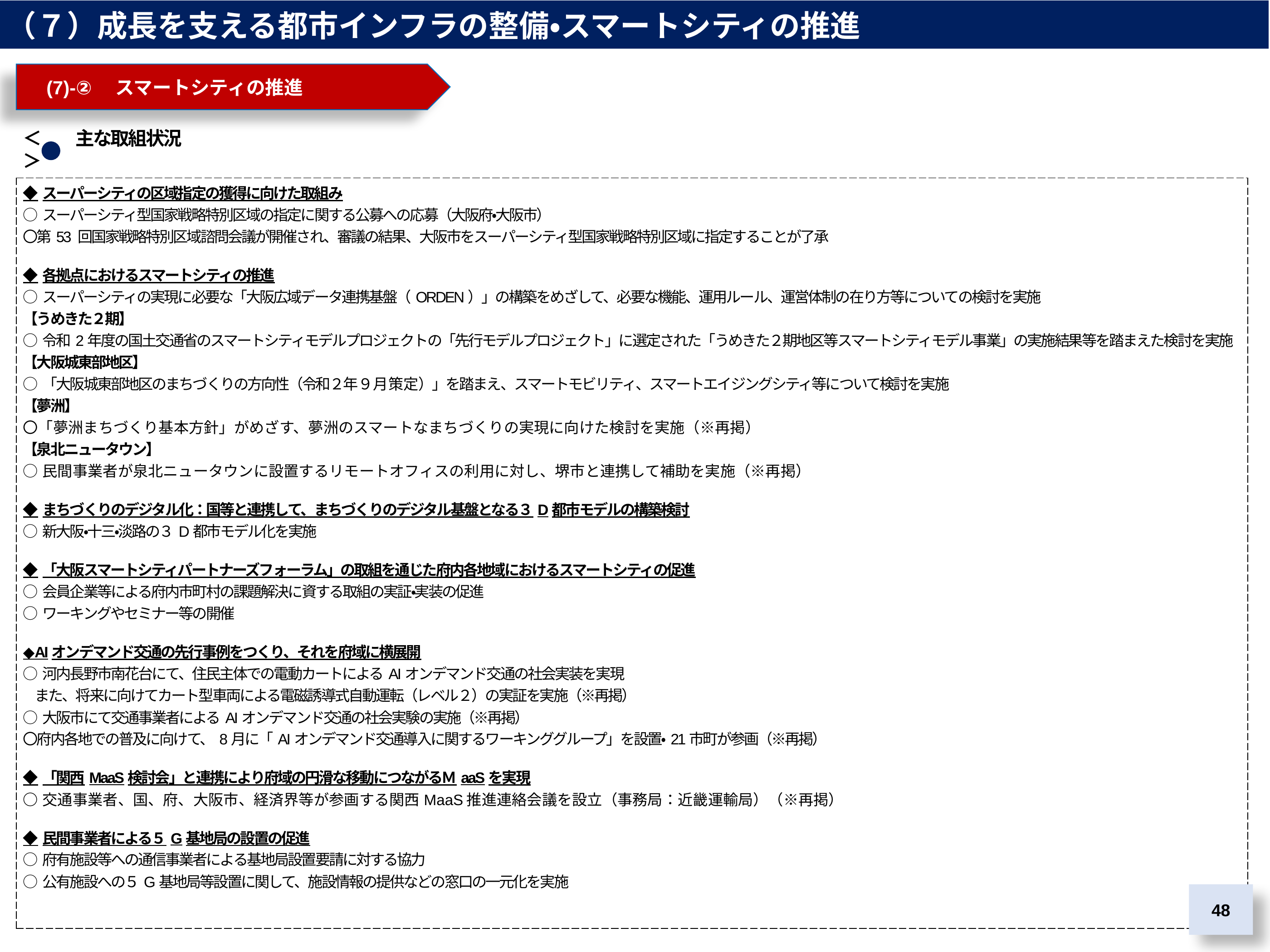

（７）成長を支える都市インフラの整備・スマートシティの推進
　(7)-②　スマートシティの推進
＜　　主な取組状況＞

| ◆スーパーシティの区域指定の獲得に向けた取組み ○スーパーシティ型国家戦略特別区域の指定に関する公募への応募（大阪府・大阪市） 〇第53 回国家戦略特別区域諮問会議が開催され、審議の結果、大阪市をスーパーシティ型国家戦略特別区域に指定することが了承 ◆各拠点におけるスマートシティの推進 ○スーパーシティの実現に必要な「大阪広域データ連携基盤（ORDEN）」の構築をめざして、必要な機能、運用ルール、運営体制の在り方等についての検討を実施 【うめきた２期】 ○令和2年度の国土交通省のスマートシティモデルプロジェクトの「先行モデルプロジェクト」に選定された「うめきた２期地区等スマートシティモデル事業」の実施結果等を踏まえた検討を実施 【大阪城東部地区】 ○「大阪城東部地区のまちづくりの方向性（令和２年９月策定）」を踏まえ、スマートモビリティ、スマートエイジングシティ等について検討を実施 【夢洲】 〇「夢洲まちづくり基本方針」がめざす、夢洲のスマートなまちづくりの実現に向けた検討を実施（※再掲） 【泉北ニュータウン】 ○民間事業者が泉北ニュータウンに設置するリモートオフィスの利用に対し、堺市と連携して補助を実施（※再掲） ◆まちづくりのデジタル化：国等と連携して、まちづくりのデジタル基盤となる３D都市モデルの構築検討 ○新大阪・十三・淡路の３D都市モデル化を実施 ◆「大阪スマートシティパートナーズフォーラム」の取組を通じた府内各地域におけるスマートシティの促進 ○会員企業等による府内市町村の課題解決に資する取組の実証・実装の促進 ○ワーキングやセミナー等の開催 ◆AIオンデマンド交通の先行事例をつくり、それを府域に横展開 ○河内長野市南花台にて、住民主体での電動カートによるAIオンデマンド交通の社会実装を実現 また、将来に向けてカート型車両による電磁誘導式自動運転（レベル２）の実証を実施（※再掲） ○大阪市にて交通事業者によるAIオンデマンド交通の社会実験の実施（※再掲） 〇府内各地での普及に向けて、8月に「AIオンデマンド交通導入に関するワーキンググループ」を設置・21市町が参画（※再掲） ◆「関西MaaS検討会」と連携により府域の円滑な移動につながるＭaaSを実現 ○交通事業者、国、府、大阪市、経済界等が参画する関西MaaS推進連絡会議を設立（事務局：近畿運輸局）（※再掲） ◆民間事業者による５G基地局の設置の促進 ○府有施設等への通信事業者による基地局設置要請に対する協力 ○公有施設への５G基地局等設置に関して、施設情報の提供などの窓口の一元化を実施 |
| --- |
48